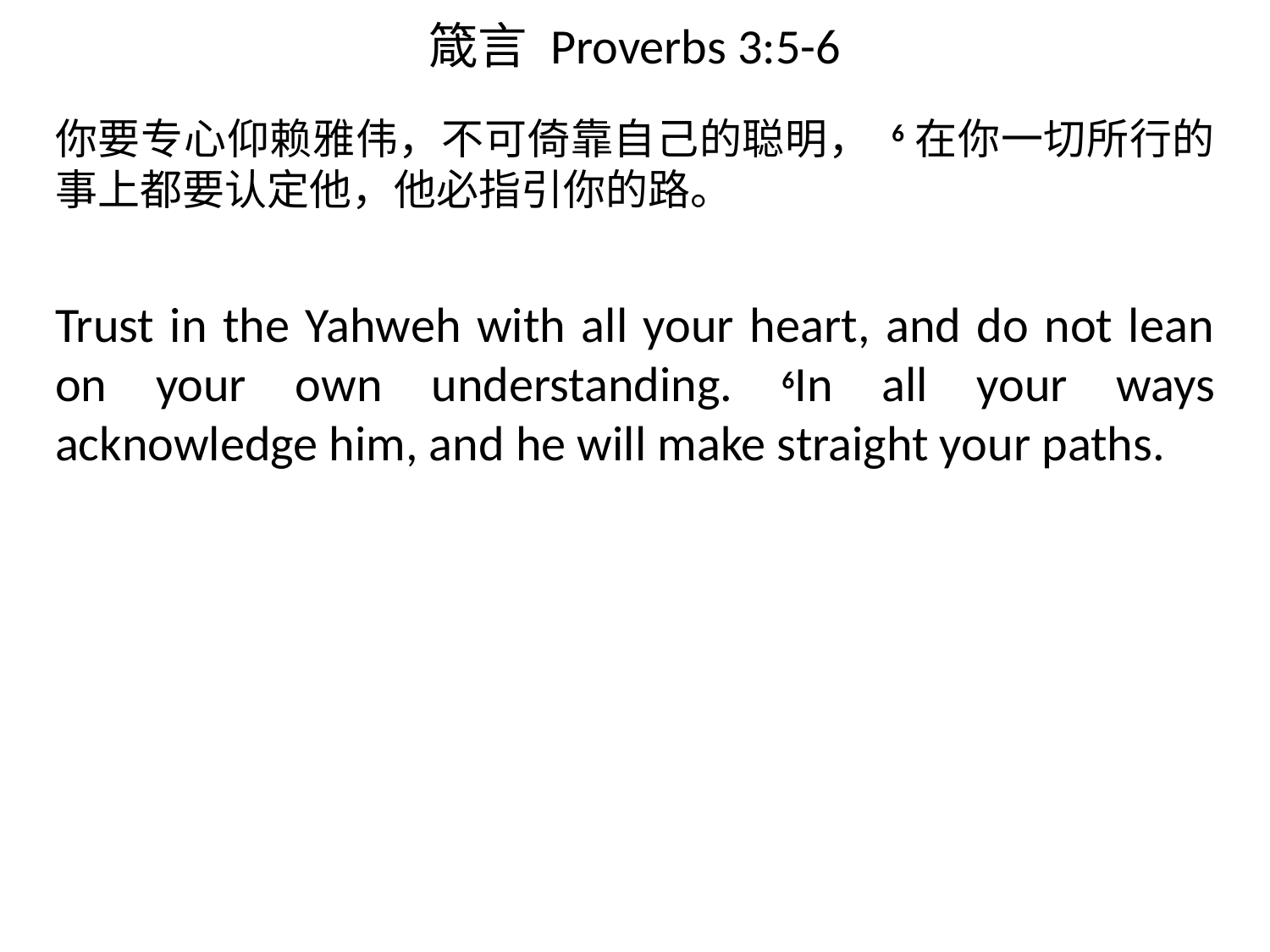

# 箴言 Proverbs 3:5-6
你要专心仰赖雅伟，不可倚靠自己的聪明， 6在你一切所行的事上都要认定他，他必指引你的路。

Trust in the Yahweh with all your heart, and do not lean on your own understanding. 6In all your ways acknowledge him, and he will make straight your paths.